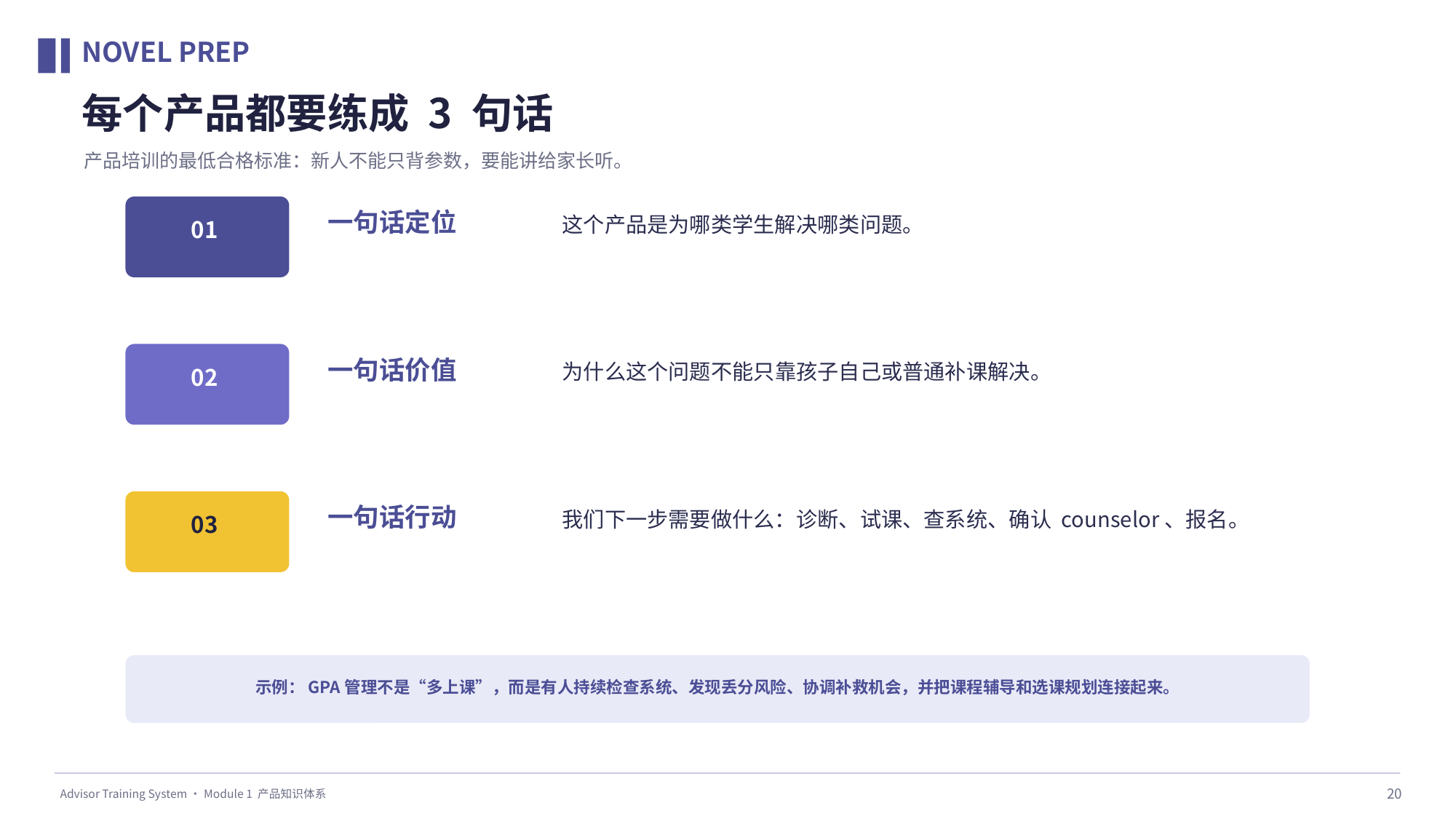

NOVEL PREP

每个产品都要练成 3 句话
产品培训的最低合格标准：新人不能只背参数，要能讲给家长听。

一句话定位
这个产品是为哪类学生解决哪类问题。
01

一句话价值
为什么这个问题不能只靠孩子自己或普通补课解决。
02

一句话行动
我们下一步需要做什么：诊断、试课、查系统、确认 counselor、报名。
03

示例：GPA管理不是“多上课”，而是有人持续检查系统、发现丢分风险、协调补救机会，并把课程辅导和选课规划连接起来。

20
Advisor Training System · Module 1 产品知识体系